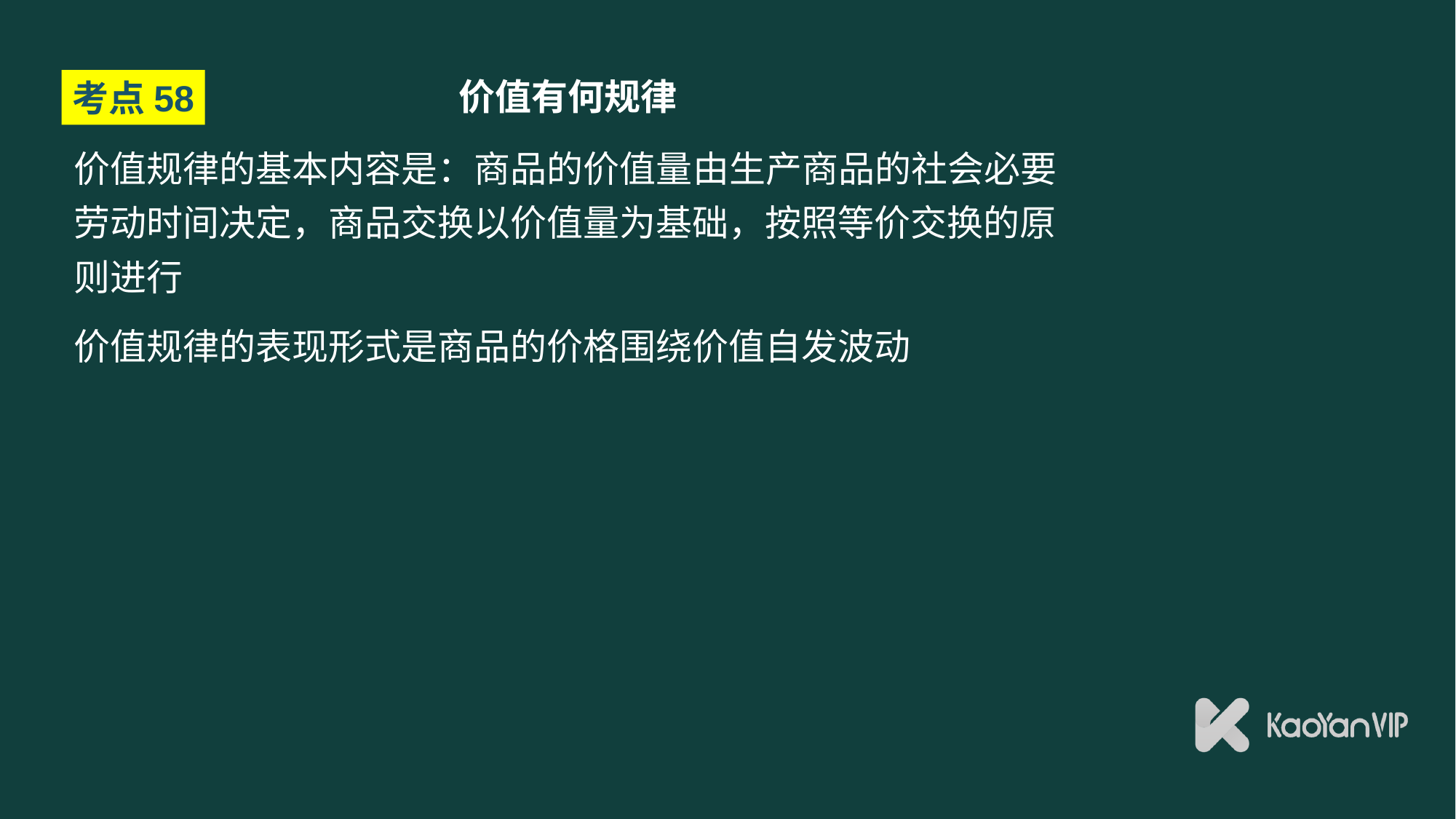

# 价值有何规律
考点58
价值规律的基本内容是：商品的价值量由生产商品的社会必要劳动时间决定，商品交换以价值量为基础，按照等价交换的原则进行
价值规律的表现形式是商品的价格围绕价值自发波动